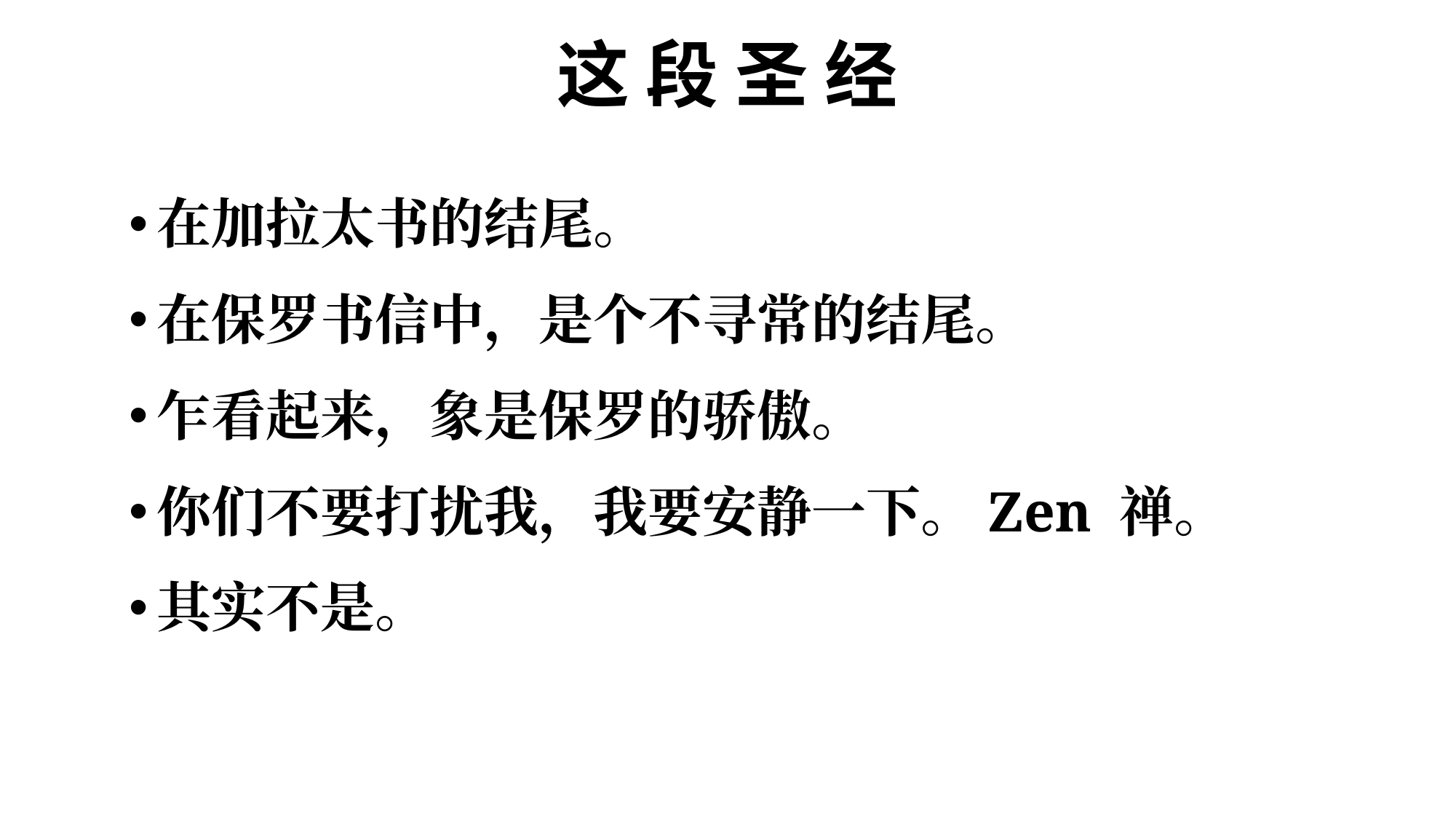

# 这 段 圣 经
在加拉太书的结尾。
在保罗书信中，是个不寻常的结尾。
乍看起来，象是保罗的骄傲。
你们不要打扰我，我要安静一下。Zen 禅。
其实不是。